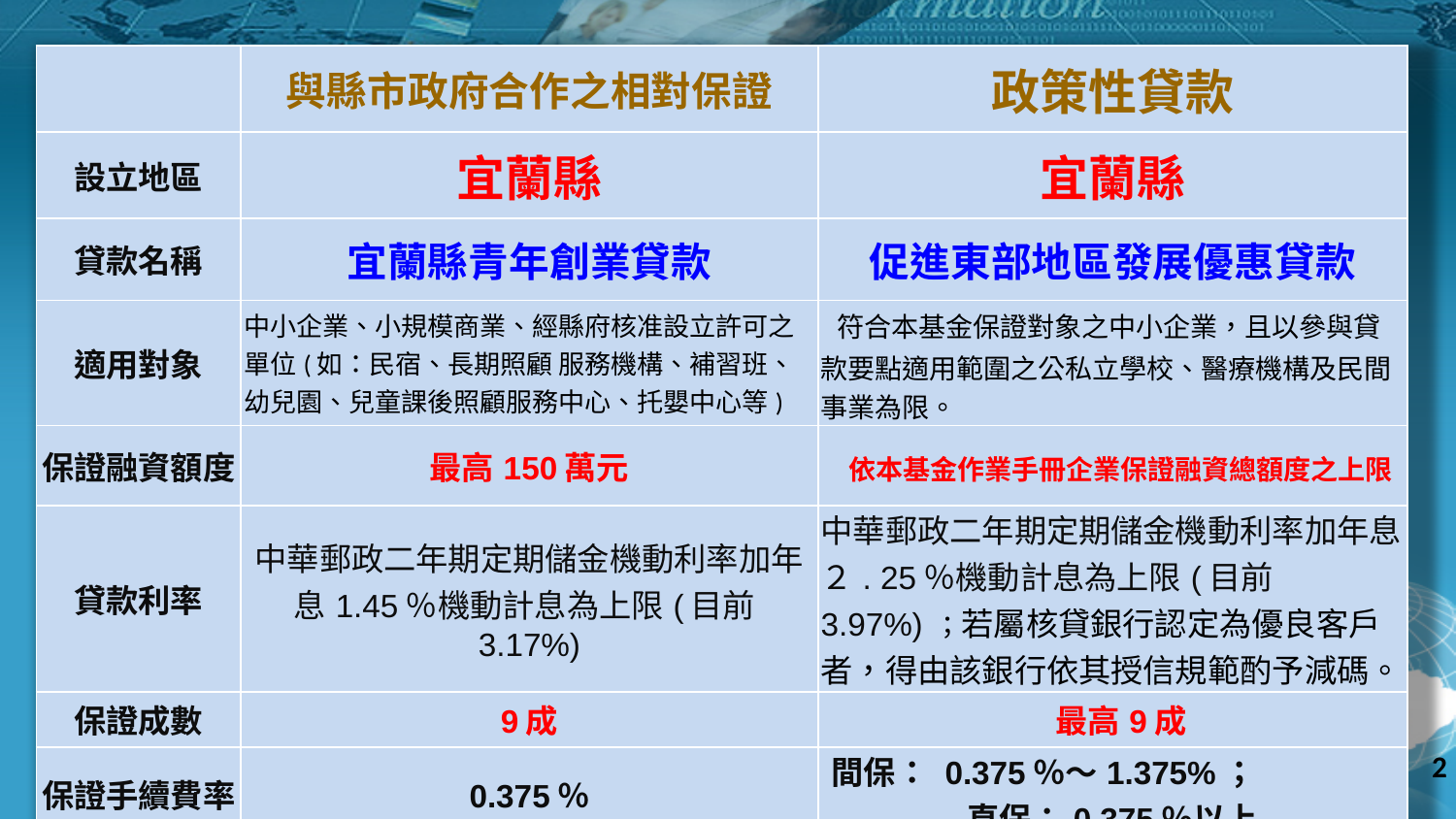

|  | 與縣市政府合作之相對保證 | 政策性貸款 |
| --- | --- | --- |
| 設立地區 | 宜蘭縣 | 宜蘭縣 |
| 貸款名稱 | 宜蘭縣青年創業貸款 | 促進東部地區發展優惠貸款 |
| 適用對象 | 中小企業、小規模商業、經縣府核准設立許可之單位(如：民宿、長期照顧 服務機構、補習班、幼兒園、兒童課後照顧服務中心、托嬰中心等) | 符合本基金保證對象之中小企業，且以參與貸款要點適用範圍之公私立學校、醫療機構及民間事業為限。 |
| 保證融資額度 | 最高150萬元 | 依本基金作業手冊企業保證融資總額度之上限 |
| 貸款利率 | 中華郵政二年期定期儲金機動利率加年息1.45％機動計息為上限(目前3.17%) | 中華郵政二年期定期儲金機動利率加年息２. 25％機動計息為上限(目前3.97%) ；若屬核貸銀行認定為優良客戶者，得由該銀行依其授信規範酌予減碼。 |
| 保證成數 | 9成 | 最高9成 |
| 保證手續費率 | 0.375％ | 間保： 0.375％～1.375%； 直保：0.375％以上 |
2